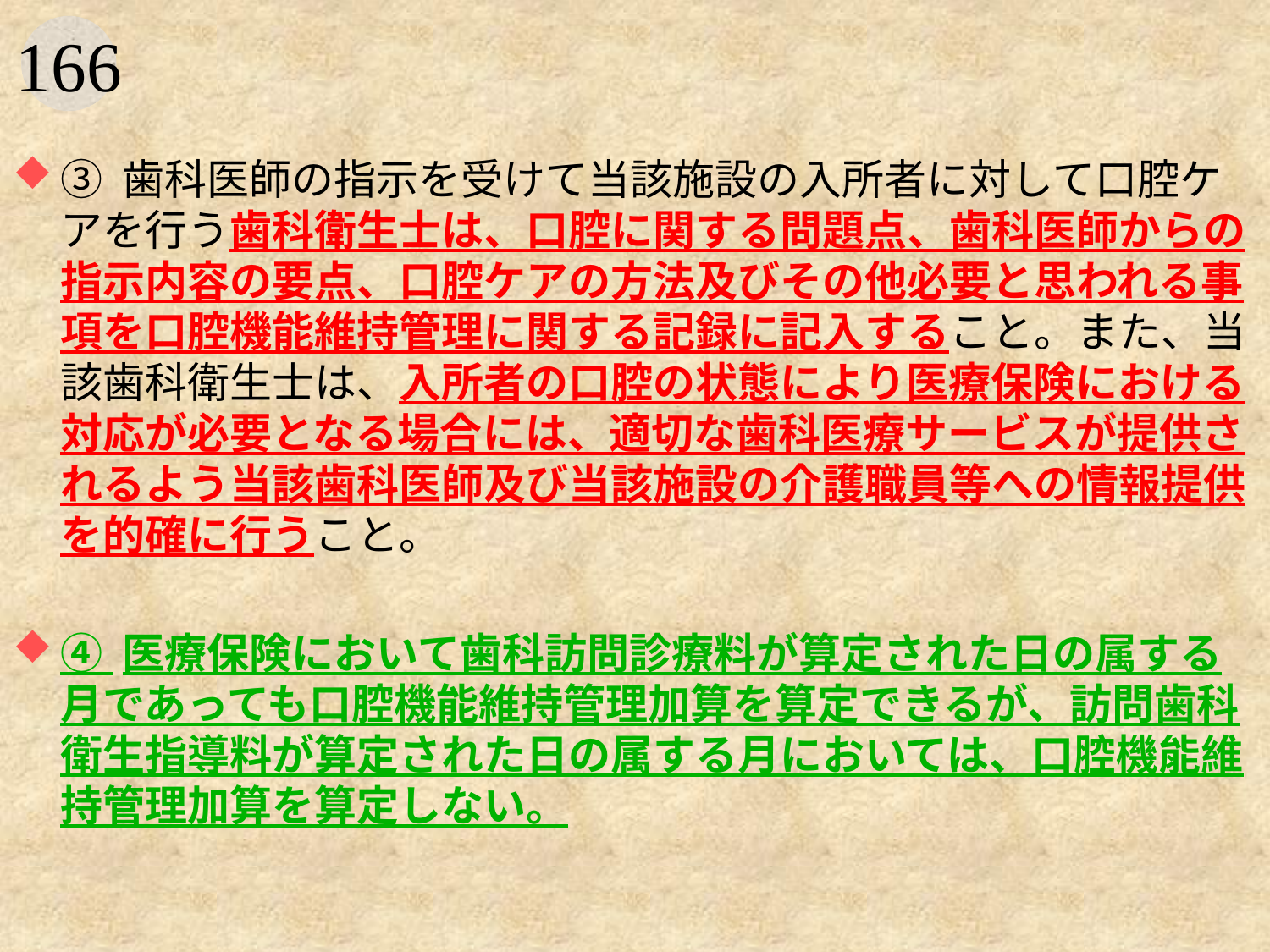

#
③ 歯科医師の指示を受けて当該施設の入所者に対して口腔ケアを行う歯科衛生士は、口腔に関する問題点、歯科医師からの指示内容の要点、口腔ケアの方法及びその他必要と思われる事項を口腔機能維持管理に関する記録に記入すること。また、当該歯科衛生士は、入所者の口腔の状態により医療保険における対応が必要となる場合には、適切な歯科医療サービスが提供されるよう当該歯科医師及び当該施設の介護職員等への情報提供を的確に行うこと。

④ 医療保険において歯科訪問診療料が算定された日の属する月であっても口腔機能維持管理加算を算定できるが、訪問歯科衛生指導料が算定された日の属する月においては、口腔機能維持管理加算を算定しない。